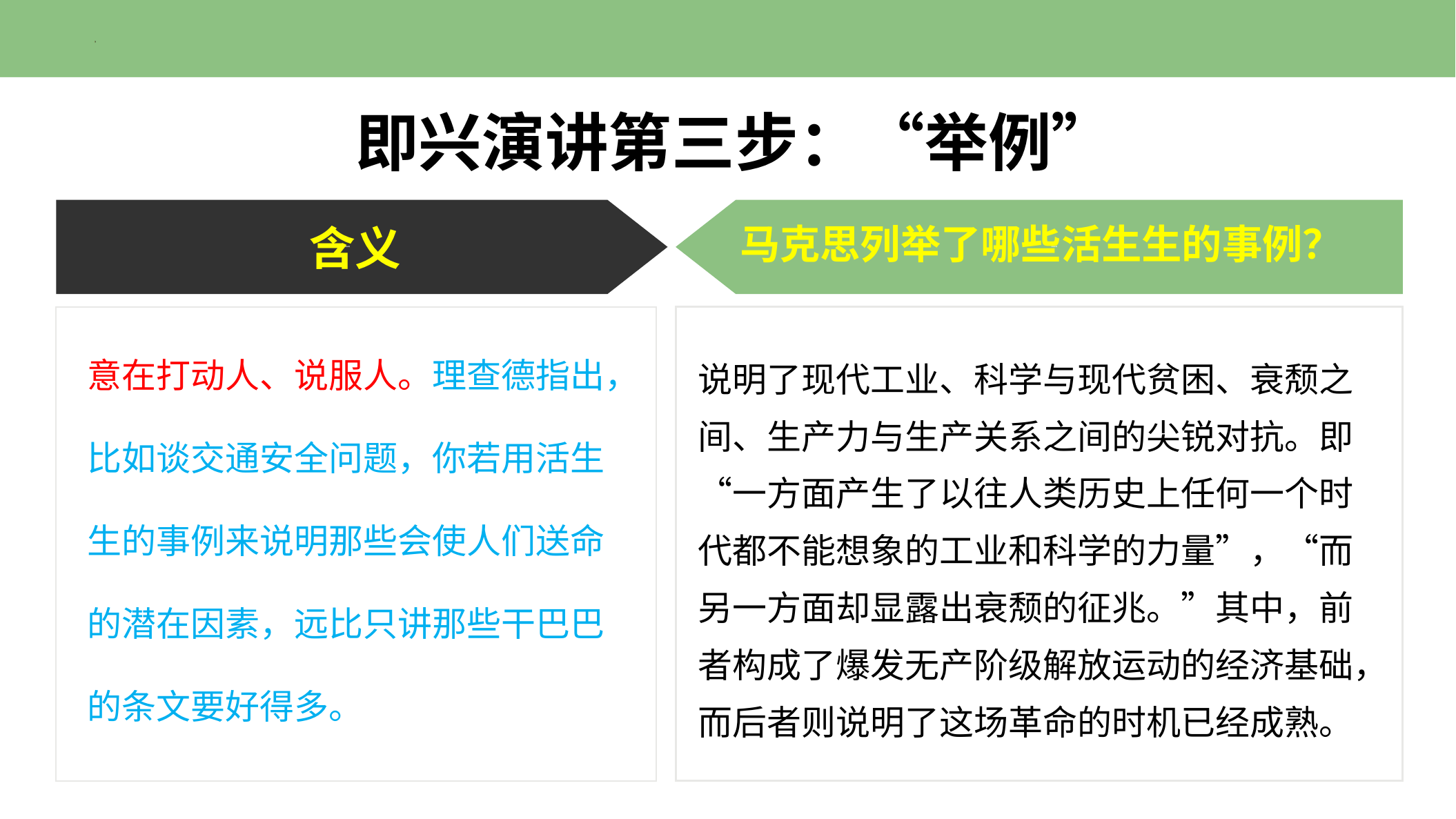

即兴演讲第三步：“举例”
添加标题
添加标题
马克思列举了哪些活生生的事例？
含义
意在打动人、说服人。理查德指出，比如谈交通安全问题，你若用活生生的事例来说明那些会使人们送命的潜在因素，远比只讲那些干巴巴的条文要好得多。

说明了现代工业、科学与现代贫困、衰颓之间、生产力与生产关系之间的尖锐对抗。即“一方面产生了以往人类历史上任何一个时代都不能想象的工业和科学的力量”，“而另一方面却显露出衰颓的征兆。”其中，前者构成了爆发无产阶级解放运动的经济基础，而后者则说明了这场革命的时机已经成熟。